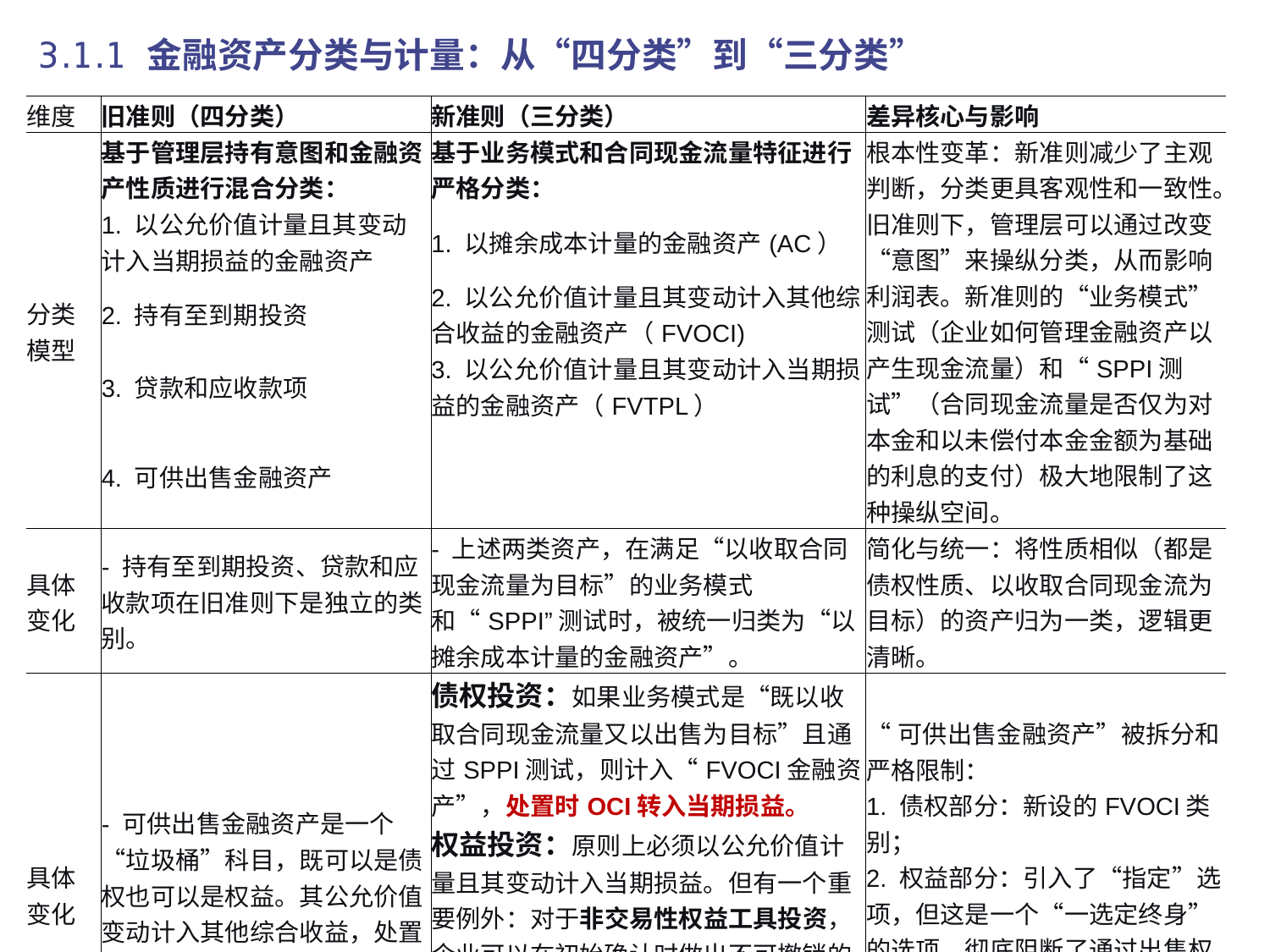

3.1.1 金融资产分类与计量：从“四分类”到“三分类”
| 维度 | 旧准则（四分类） | 新准则（三分类） | 差异核心与影响 |
| --- | --- | --- | --- |
| 分类模型 | 基于管理层持有意图和金融资产性质进行混合分类： | 基于业务模式和合同现金流量特征进行严格分类： | 根本性变革：新准则减少了主观判断，分类更具客观性和一致性。旧准则下，管理层可以通过改变“意图”来操纵分类，从而影响利润表。新准则的“业务模式”测试（企业如何管理金融资产以产生现金流量）和“SPPI测试”（合同现金流量是否仅为对本金和以未偿付本金金额为基础的利息的支付）极大地限制了这种操纵空间。 |
|  | 1. 以公允价值计量且其变动计入当期损益的金融资产 | 1. 以摊余成本计量的金融资产(AC） |  |
|  | 2. 持有至到期投资 | 2. 以公允价值计量且其变动计入其他综合收益的金融资产（FVOCI) |  |
|  | 3. 贷款和应收款项 | 3. 以公允价值计量且其变动计入当期损益的金融资产（FVTPL） |  |
|  | 4. 可供出售金融资产 |  |  |
| 具体变化 | - 持有至到期投资、贷款和应收款项在旧准则下是独立的类别。 | - 上述两类资产，在满足“以收取合同现金流量为目标”的业务模式和“SPPI”测试时，被统一归类为“以摊余成本计量的金融资产”。 | 简化与统一：将性质相似（都是债权性质、以收取合同现金流为目标）的资产归为一类，逻辑更清晰。 |
| 具体变化 | - 可供出售金融资产是一个“垃圾桶”科目，既可以是债权也可以是权益。其公允价值变动计入其他综合收益，处置时转入当期损益。 | 债权投资：如果业务模式是“既以收取合同现金流量又以出售为目标”且通过SPPI测试，则计入“FVOCI金融资产”，处置时OCI转入当期损益。 | “可供出售金融资产”被拆分和严格限制： 1. 债权部分：新设的FVOCI类别； 2. 权益部分：引入了“指定”选项，但这是一个“一选定终身”的选项，彻底阻断了通过出售权益工具来调节利润的可能性。这对于持有大量战略性股权投资的公司影响巨大。 |
|  |  | 权益投资：原则上必须以公允价值计量且其变动计入当期损益。但有一个重要例外：对于非交易性权益工具投资，企业可以在初始确认时做出不可撤销的选择，将其指定为“FVOCI金融资产”。处置时OCI不得转入损益，股利收入计入损益。 |  |
|  |  |  |  |